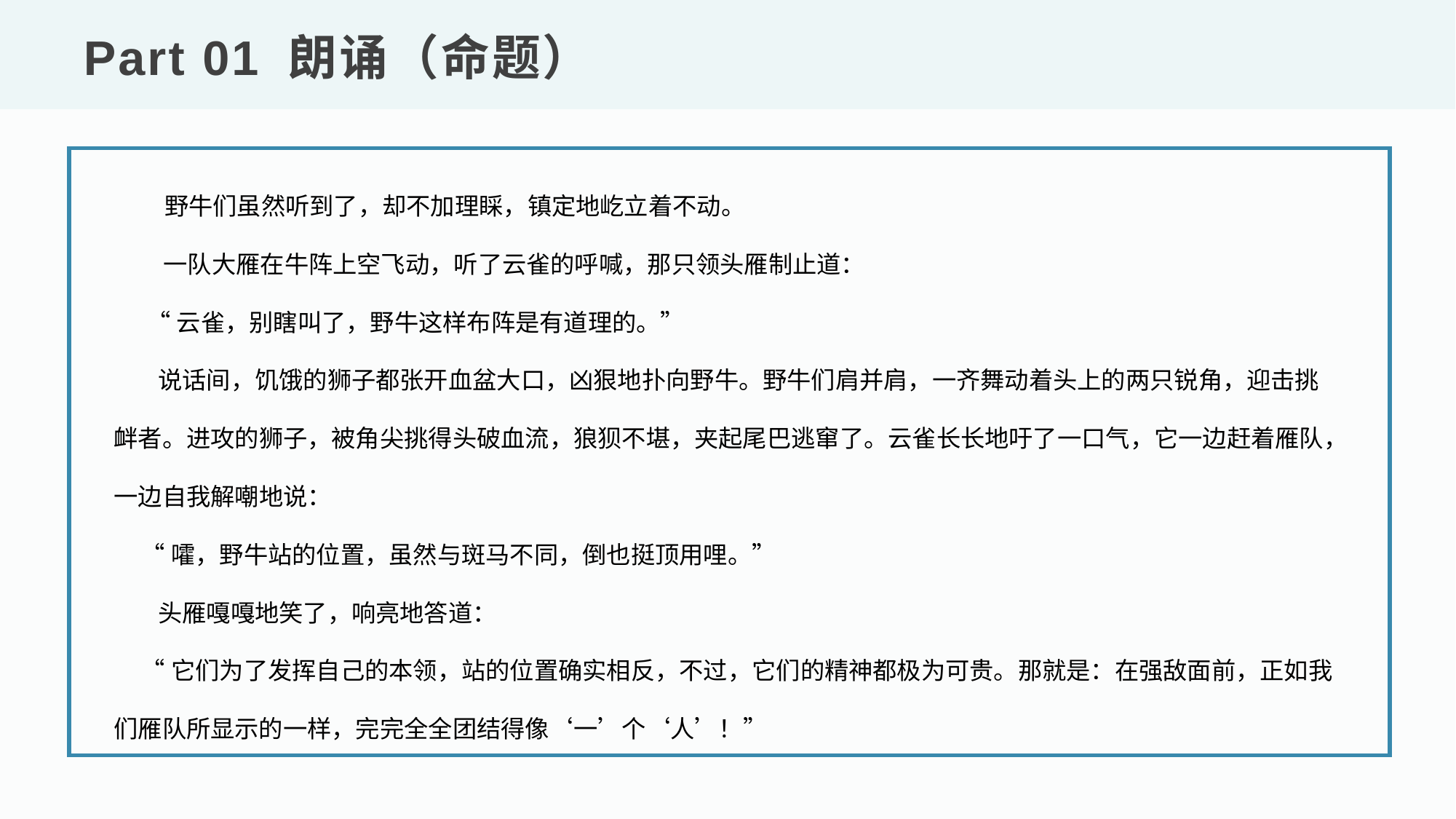

Part 01 朗诵（命题）

         野牛们虽然听到了，却不加理睬，镇定地屹立着不动。
        一队大雁在牛阵上空飞动，听了云雀的呼喊，那只领头雁制止道：
      “云雀，别瞎叫了，野牛这样布阵是有道理的。”
       说话间，饥饿的狮子都张开血盆大口，凶狠地扑向野牛。野牛们肩并肩，一齐舞动着头上的两只锐角，迎击挑衅者。进攻的狮子，被角尖挑得头破血流，狼狈不堪，夹起尾巴逃窜了。云雀长长地吁了一口气，它一边赶着雁队，一边自我解嘲地说：
     “嚯，野牛站的位置，虽然与斑马不同，倒也挺顶用哩。”
       头雁嘎嘎地笑了，响亮地答道：
     “它们为了发挥自己的本领，站的位置确实相反，不过，它们的精神都极为可贵。那就是：在强敌面前，正如我们雁队所显示的一样，完完全全团结得像‘一’个‘人’！”